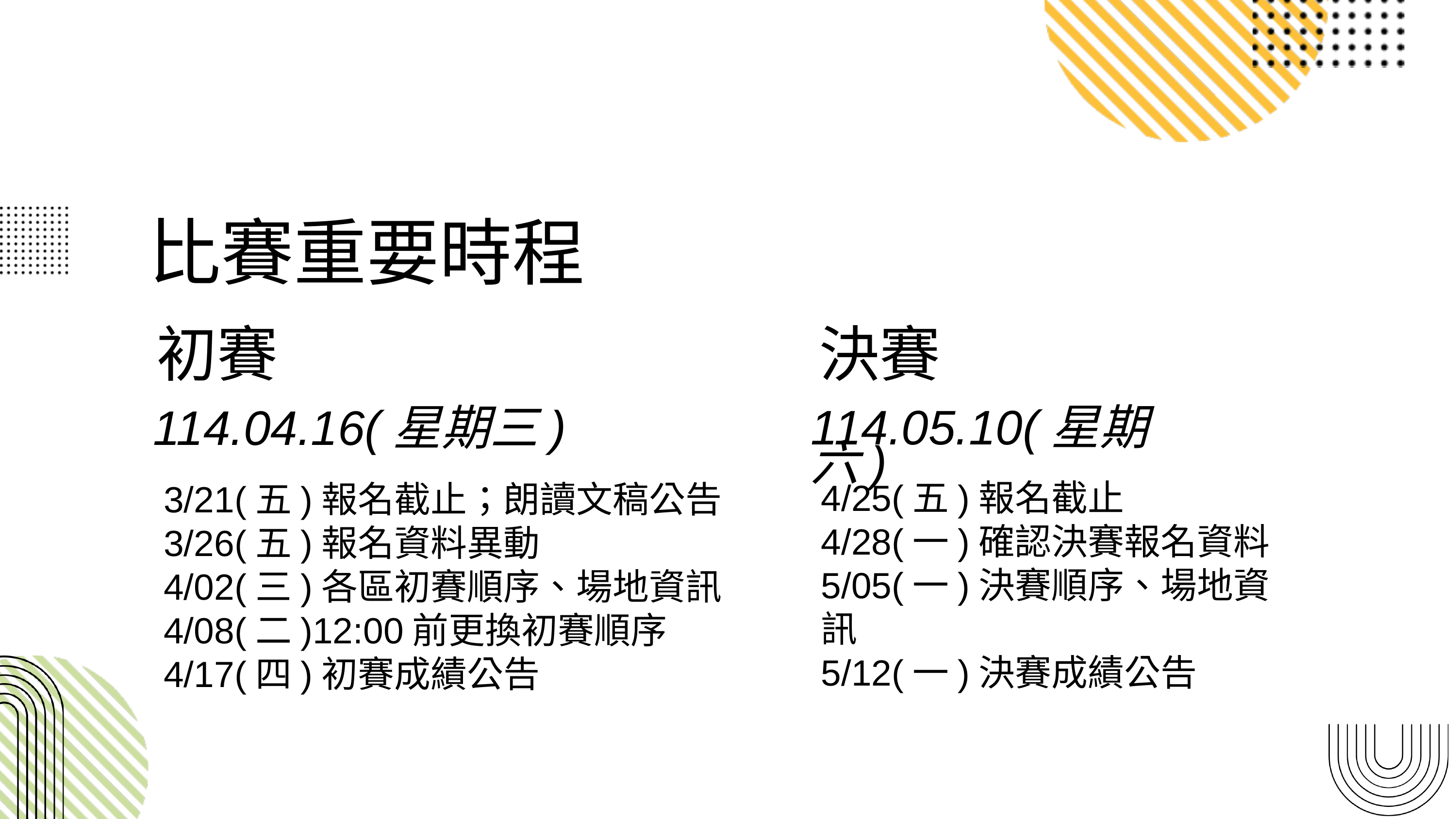

比賽重要時程

決賽
初賽
114.05.10(星期六)
114.04.16(星期三)
4/25(五)報名截止
4/28(一)確認決賽報名資料5/05(一)決賽順序、場地資訊
5/12(一)決賽成績公告
3/21(五)報名截止；朗讀文稿公告3/26(五)報名資料異動
4/02(三)各區初賽順序、場地資訊
4/08(二)12:00前更換初賽順序4/17(四)初賽成績公告